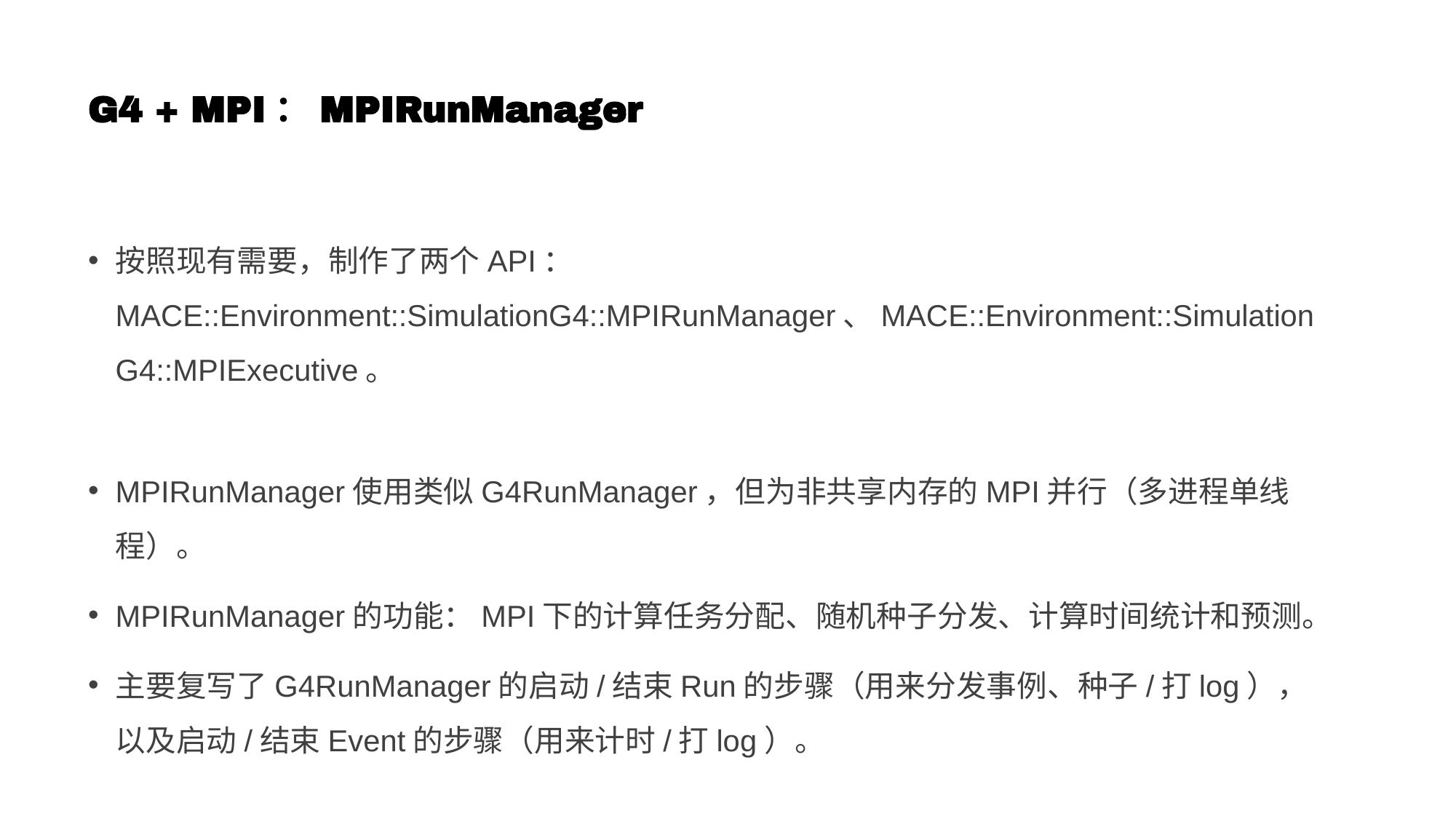

# G4 + MPI：MPIRunManager
按照现有需要，制作了两个API：MACE::Environment::SimulationG4::MPIRunManager、MACE::Environment::SimulationG4::MPIExecutive。

MPIRunManager使用类似G4RunManager，但为非共享内存的MPI并行（多进程单线程）。
MPIRunManager的功能：MPI下的计算任务分配、随机种子分发、计算时间统计和预测。
主要复写了G4RunManager的启动/结束Run的步骤（用来分发事例、种子/打log），以及启动/结束Event的步骤（用来计时/打log）。

细节可参阅源码。
19